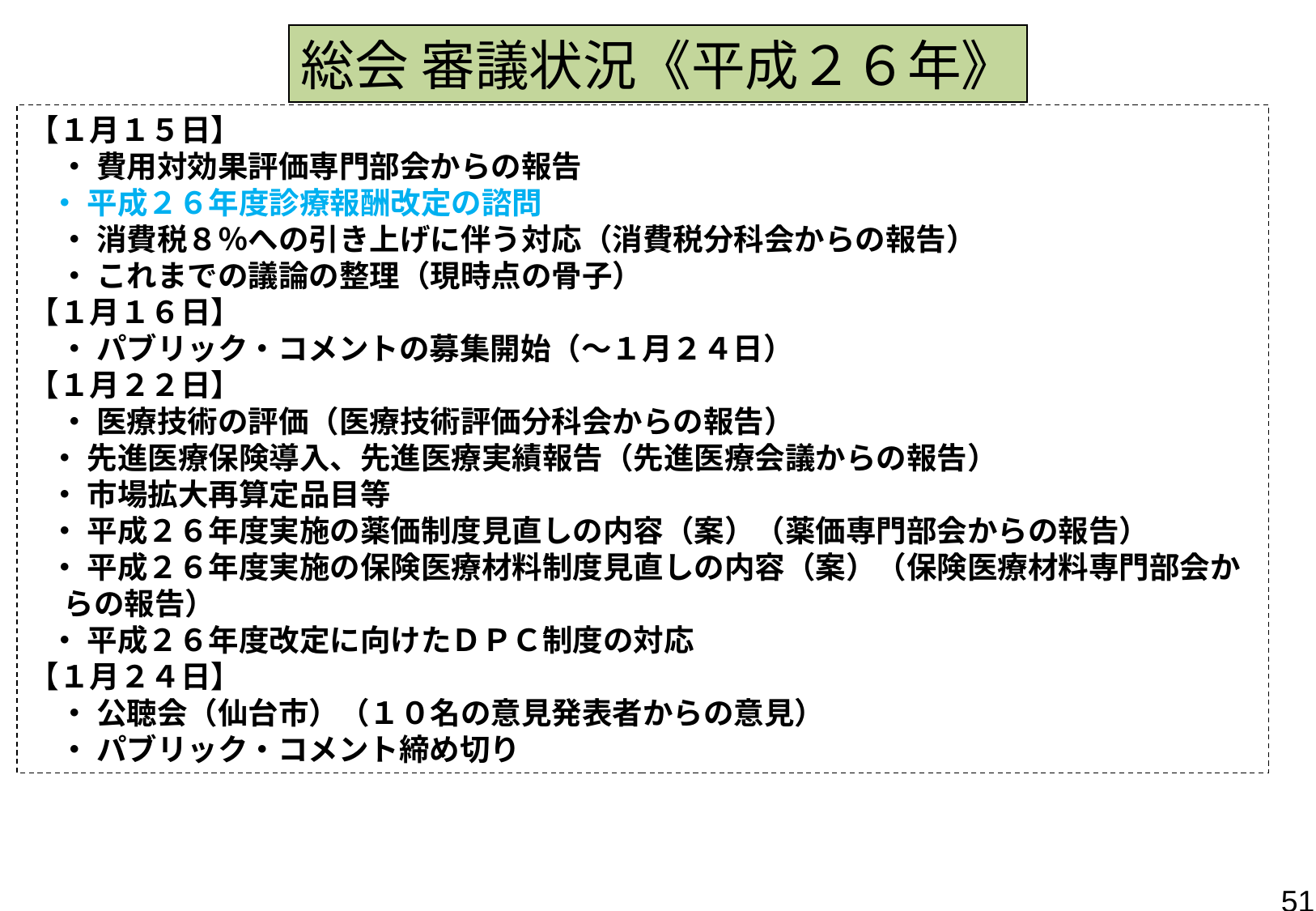

総会 審議状況《平成２６年》
【１月１５日】
　・ 費用対効果評価専門部会からの報告
  ・ 平成２６年度診療報酬改定の諮問
　・ 消費税８％への引き上げに伴う対応（消費税分科会からの報告）
　・ これまでの議論の整理（現時点の骨子）
【１月１６日】
　・ パブリック・コメントの募集開始（～１月２４日）
【１月２２日】
　・ 医療技術の評価（医療技術評価分科会からの報告）
  ・ 先進医療保険導入、先進医療実績報告（先進医療会議からの報告）
  ・ 市場拡大再算定品目等
  ・ 平成２６年度実施の薬価制度見直しの内容（案）（薬価専門部会からの報告）
  ・ 平成２６年度実施の保険医療材料制度見直しの内容（案）（保険医療材料専門部会か
    らの報告）
  ・ 平成２６年度改定に向けたＤＰＣ制度の対応
【１月２４日】
　・ 公聴会（仙台市）（１０名の意見発表者からの意見）
　・ パブリック・コメント締め切り
51